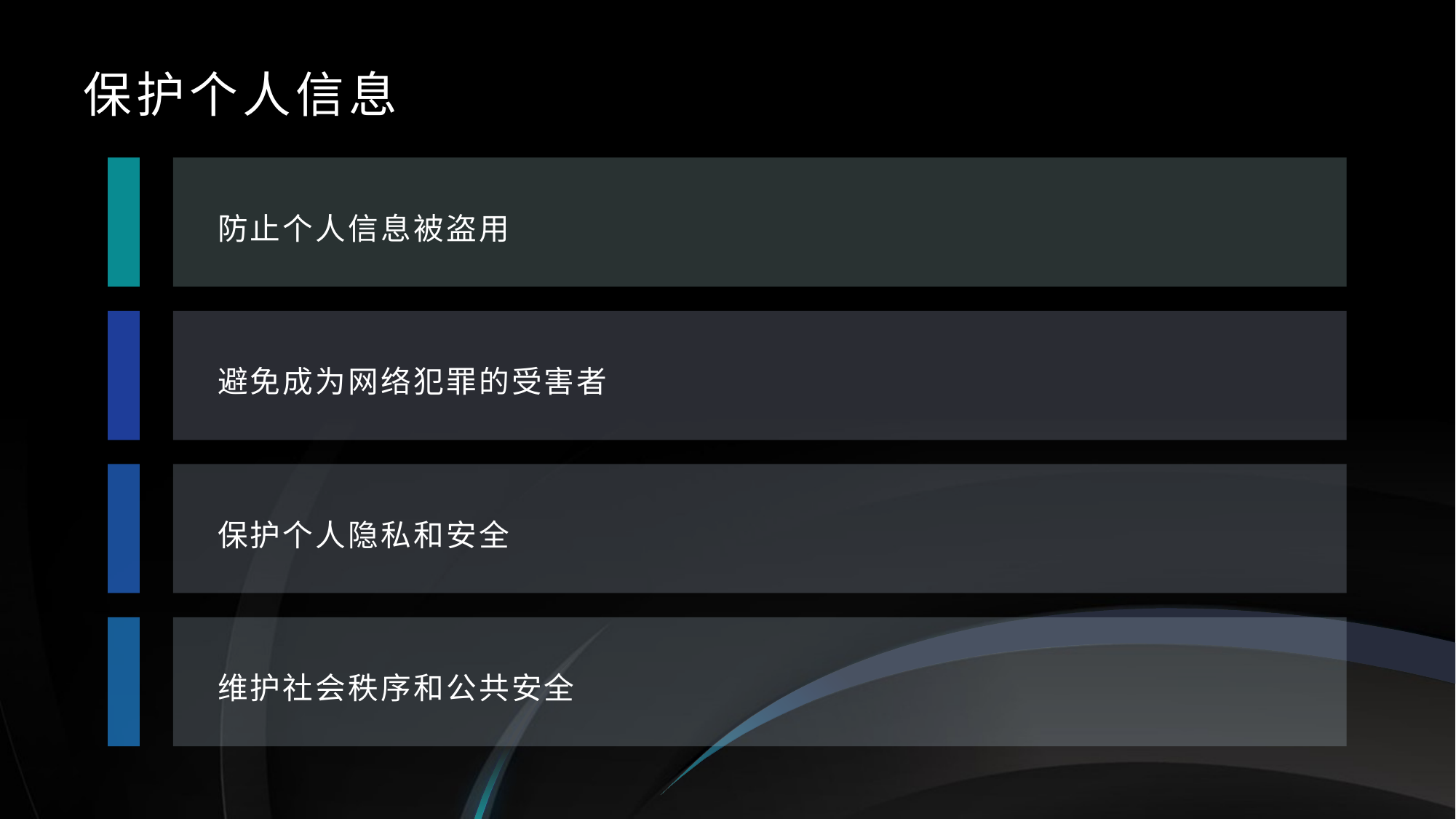

保护个人信息

防止个人信息被盗用

避免成为网络犯罪的受害者

保护个人隐私和安全

维护社会秩序和公共安全